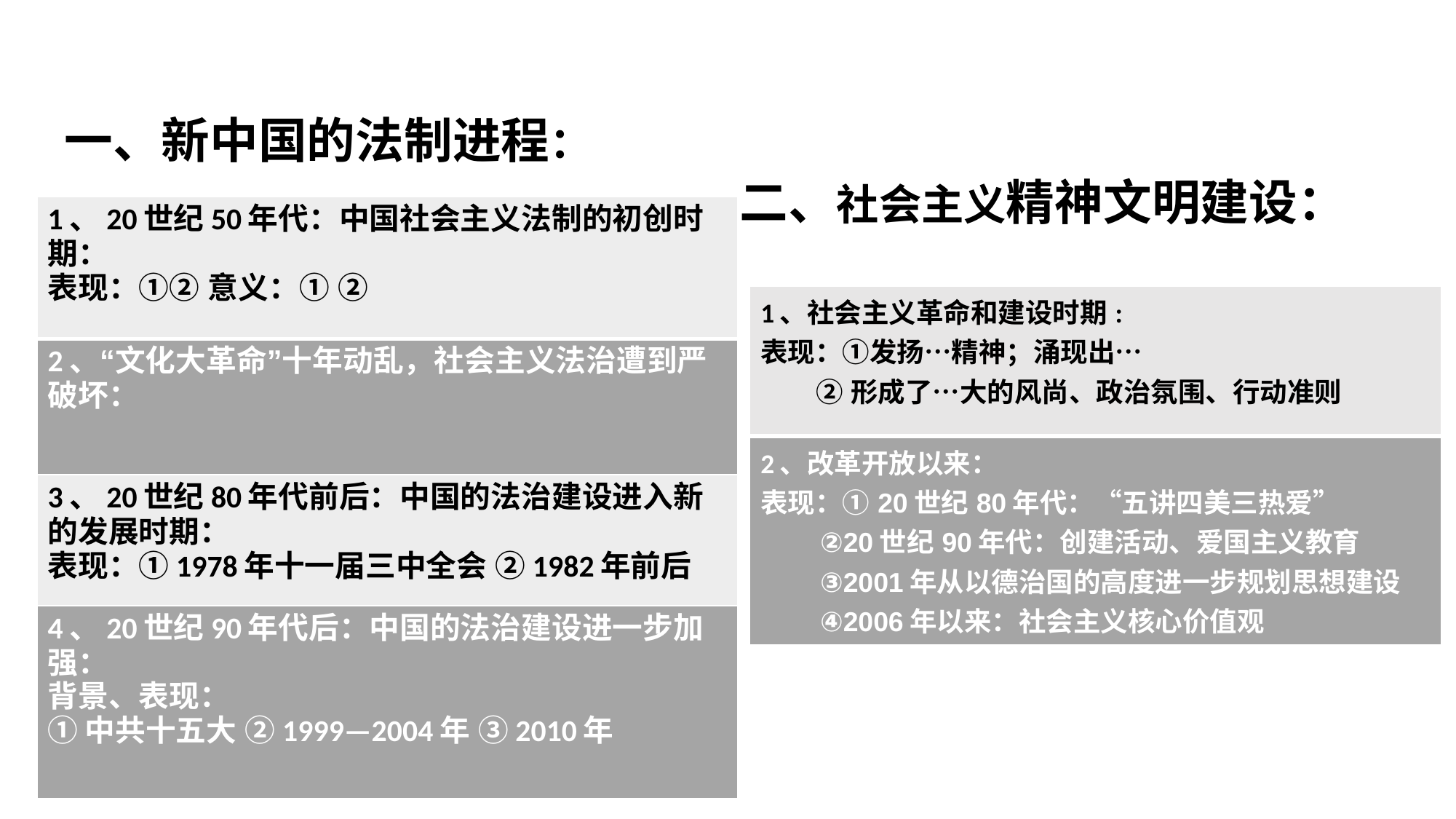

一、新中国的法制进程：
二、社会主义精神文明建设：
| 1、20世纪50年代：中国社会主义法制的初创时期： 表现：①② 意义：① ② |
| --- |
| 2、“文化大革命”十年动乱，社会主义法治遭到严破坏： |
| 3、20世纪80年代前后：中国的法治建设进入新的发展时期： 表现：①1978年十一届三中全会 ②1982年前后 |
| 4、20世纪90年代后：中国的法治建设进一步加强： 背景、表现： ①中共十五大 ②1999—2004年 ③2010年 |
| 1、社会主义革命和建设时期: 表现：①发扬…精神；涌现出… ②形成了…大的风尚、政治氛围、行动准则 |
| --- |
| 2、改革开放以来： 表现：①20世纪80年代：“五讲四美三热爱” ②20世纪90年代：创建活动、爱国主义教育 ③2001年从以德治国的高度进一步规划思想建设 ④2006年以来：社会主义核心价值观 |